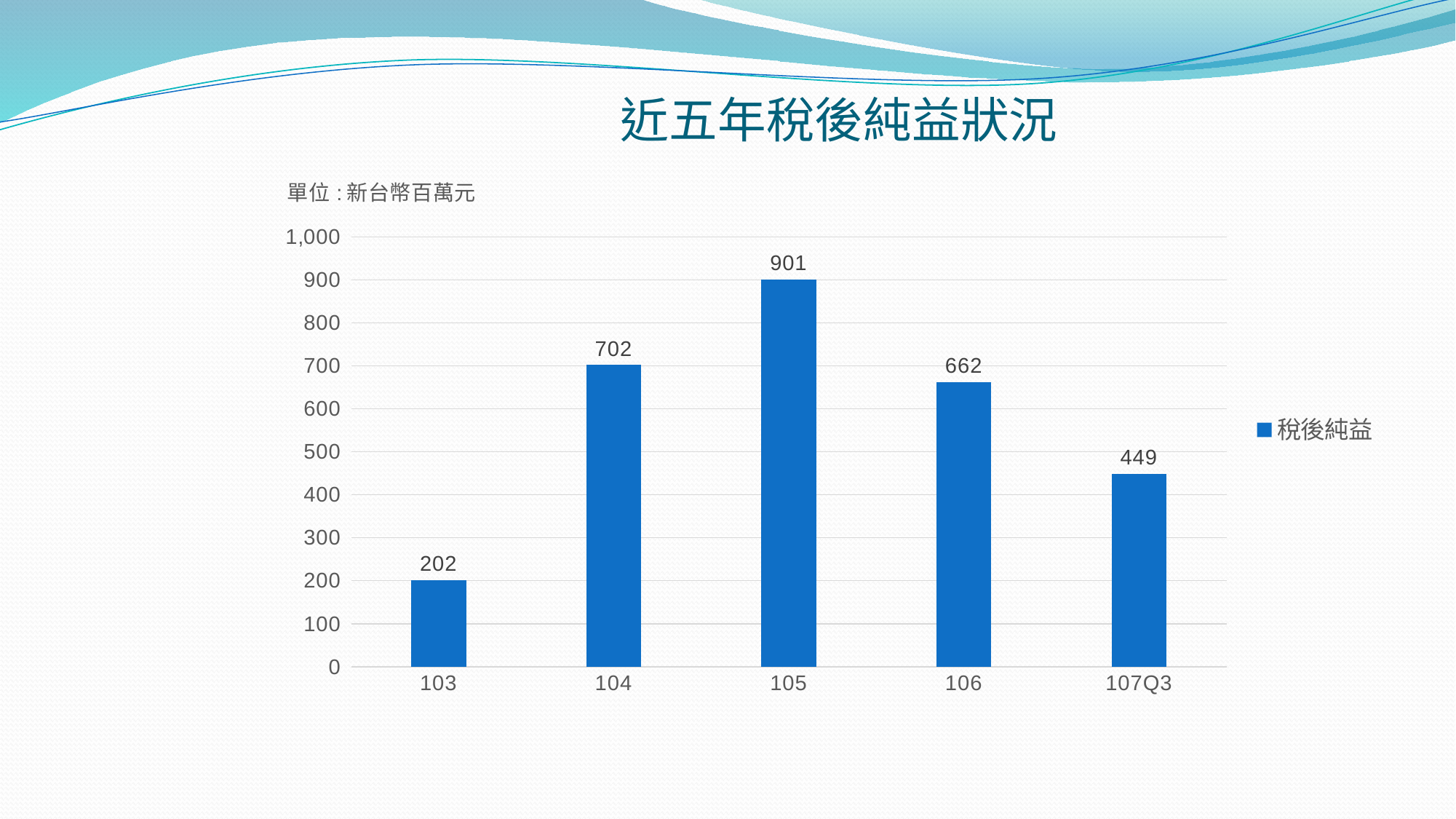

# 近五年稅後純益狀況

### Chart: 單位:新台幣百萬元

| Category |  |
|---|---|
| 103 | 202.0 |
| 104 | 702.0 |
| 105 | 901.0 |
| 106 | 662.0 |
| 107Q3 | 449.0 |